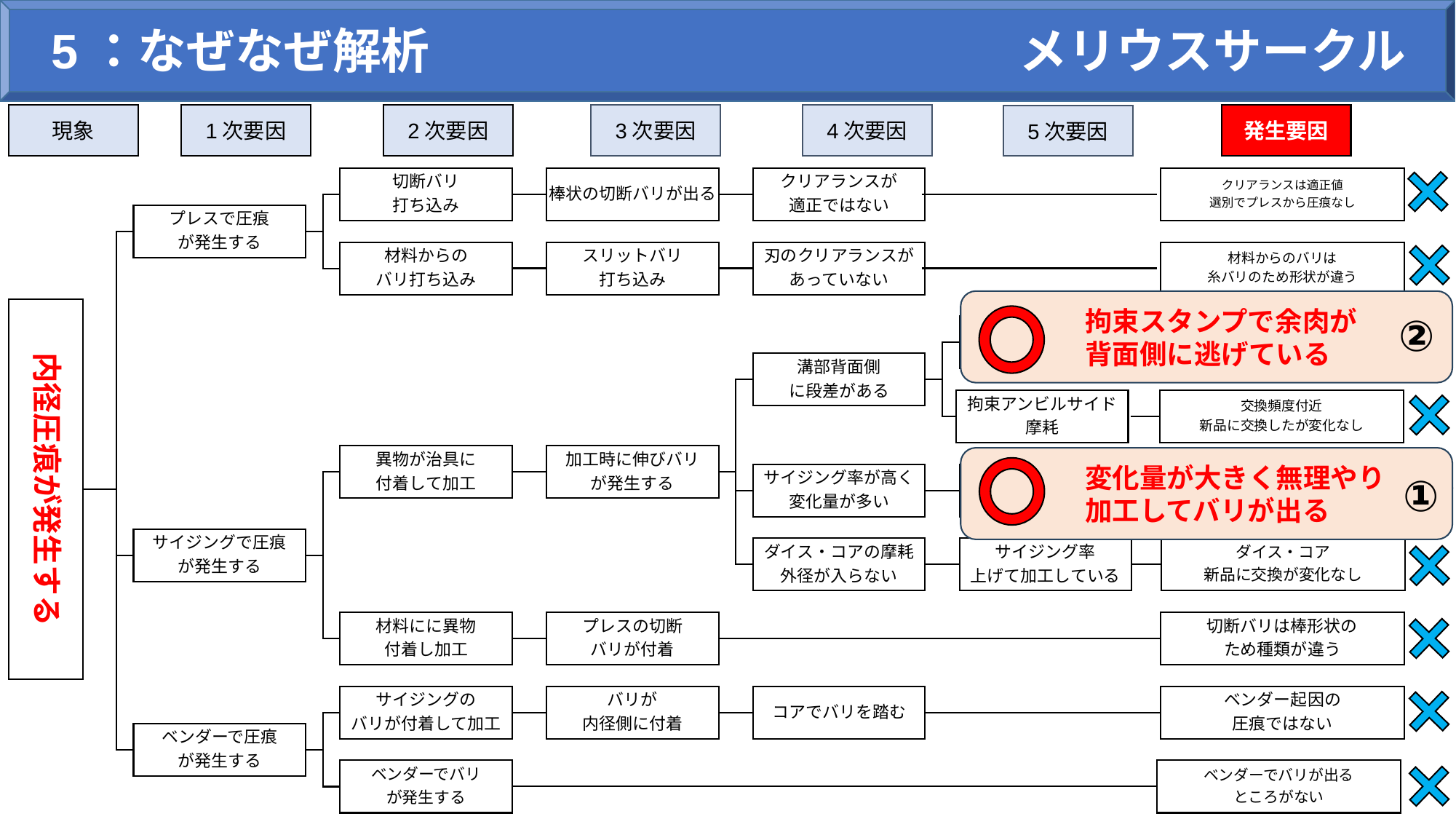

5：なぜなぜ解析
メリウスサークル
発生要因
クリアランスは適正値
選別でプレスから圧痕なし

材料からのバリは
糸バリのため形状が違う
拘束スタンプで余肉が
背面側に逃げている

交換頻度付近
新品に交換したが変化なし

変化量が大きく
無理やり加工してバリが出る

ダイス・コア
新品に交換が変化なし

切断バリは棒形状の
ため種類が違う

ベンダー起因の
圧痕ではない

ベンダーでバリが出る
ところがない

1次要因
2次要因
3次要因
4次要因
現象
5次要因
切断バリ
打ち込み
棒状の切断バリが出る
クリアランスが
適正ではない

プレスで圧痕
が発生する

材料からの
バリ打ち込み
スリットバリ
打ち込み
刃のクリアランスが
あっていない

内径圧痕が発生する
拘束スタンプで
肉の逃げ道がない

溝部背面側
に段差がある

拘束アンビルサイド
摩耗
異物が治具に
付着して加工
加工時に伸びバリ
が発生する
サイジング率が高く
変化量が多い
プレスでの外径
狙い値が大きい

サイジングで圧痕
が発生する
ダイス・コアの摩耗
外径が入らない
サイジング率
上げて加工している

材料にに異物
付着し加工
プレスの切断
バリが付着

サイジングの
バリが付着して加工
バリが
内径側に付着
コアでバリを踏む

ベンダーで圧痕
が発生する

ベンダーでバリ
が発生する
　　　　拘束スタンプで余肉が
　　　　背面側に逃げている

②
　　　　変化量が大きく無理やり
　　　　加工してバリが出る

①